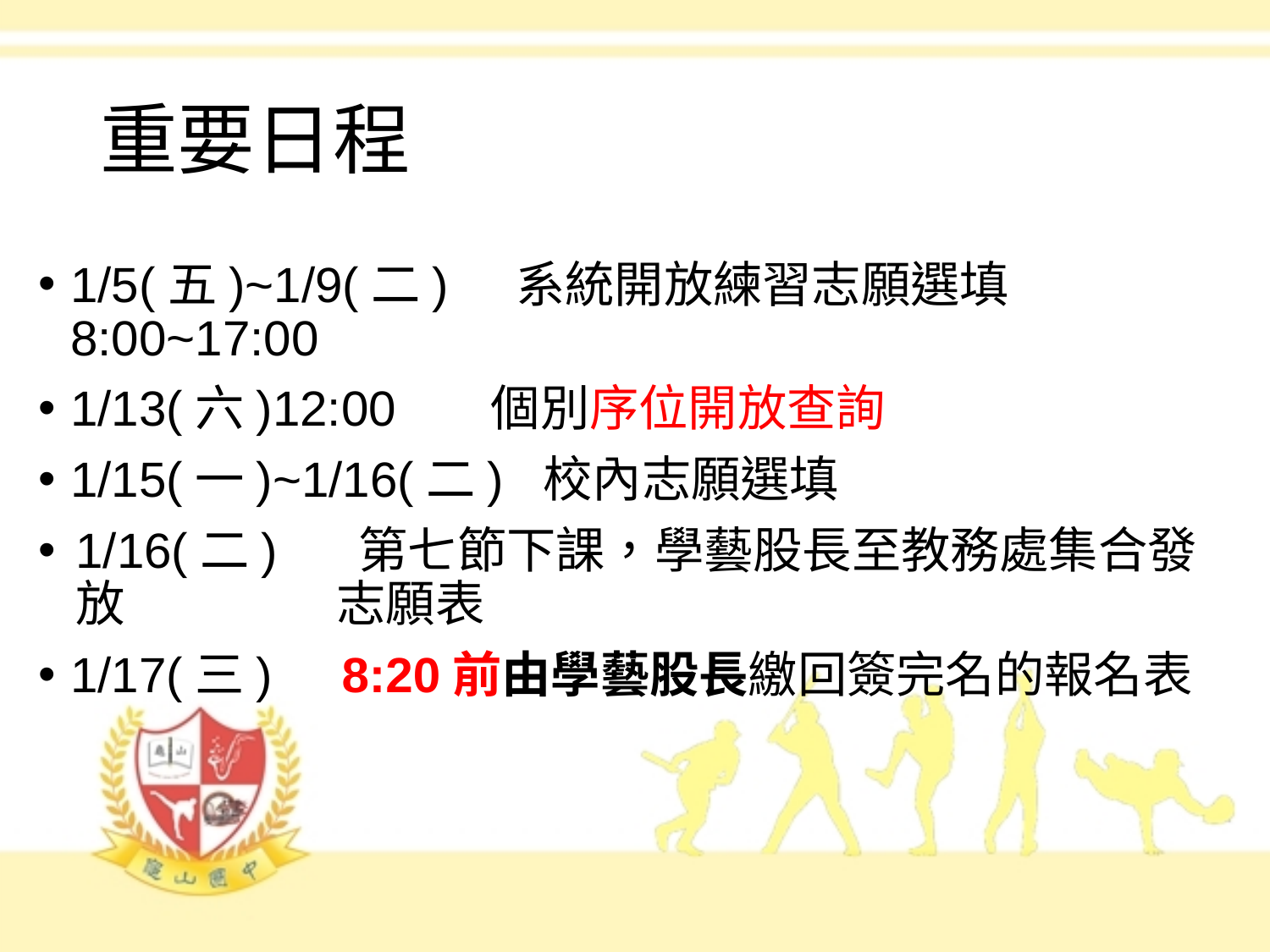

# 重要日程
1/5(五)~1/9(二)    系統開放練習志願選填  8:00~17:00
1/13(六)12:00      個別序位開放查詢
1/15(一)~1/16(二)  校內志願選填
1/16(二)     第七節下課，學藝股長至教務處集合發放	志願表
1/17(三)     8:20前由學藝股長繳回簽完名的報名表